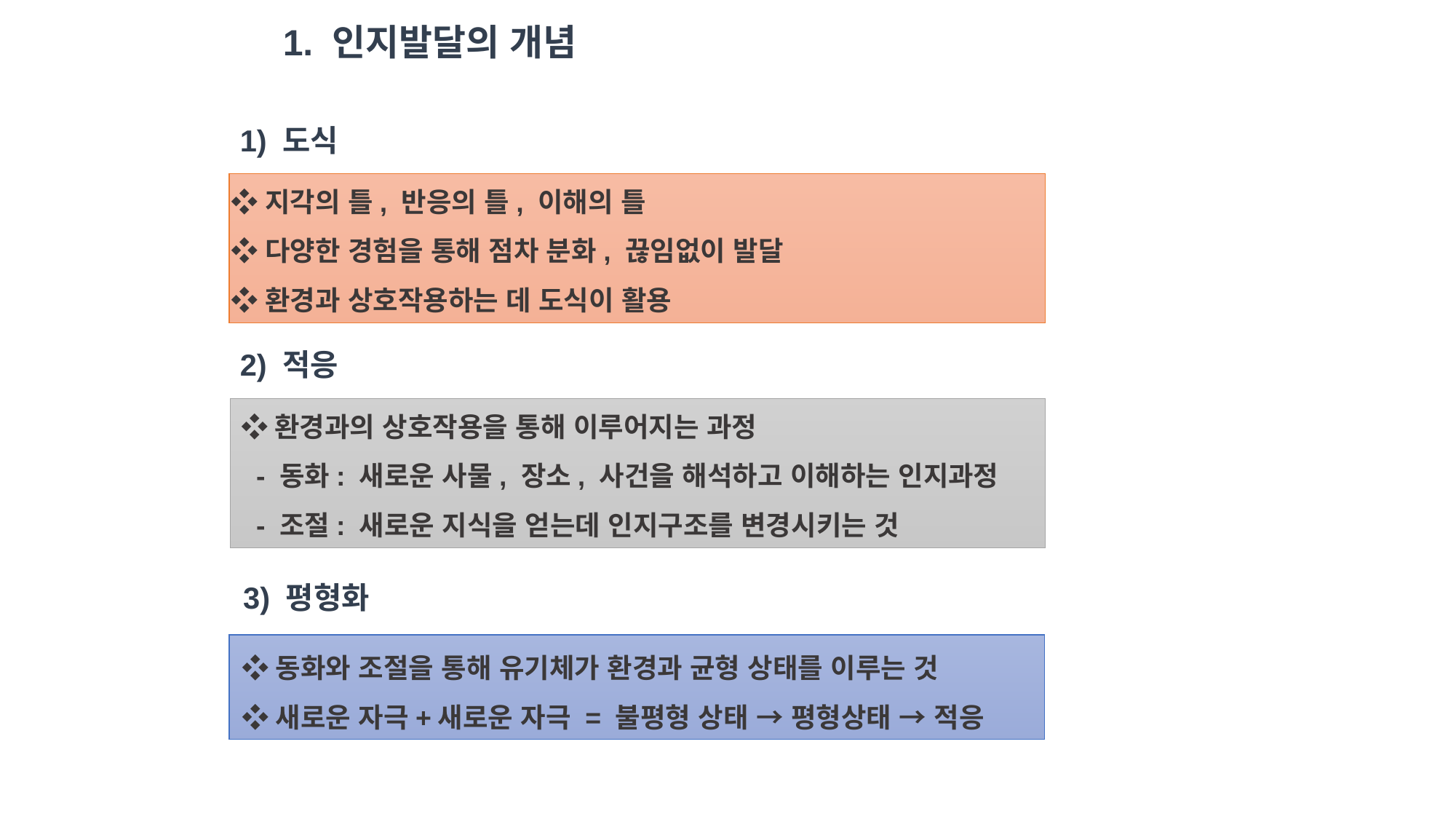

1. 인지발달의 개념
1) 도식
❖지각의 틀, 반응의 틀, 이해의 틀
❖다양한 경험을 통해 점차 분화, 끊임없이 발달
❖환경과 상호작용하는 데 도식이 활용

2) 적응
❖환경과의 상호작용을 통해 이루어지는 과정
  - 동화: 새로운 사물, 장소, 사건을 해석하고 이해하는 인지과정
  - 조절: 새로운 지식을 얻는데 인지구조를 변경시키는 것

3) 평형화
❖동화와 조절을 통해 유기체가 환경과 균형 상태를 이루는 것
❖새로운 자극+새로운 자극 = 불평형 상태 → 평형상태 → 적응